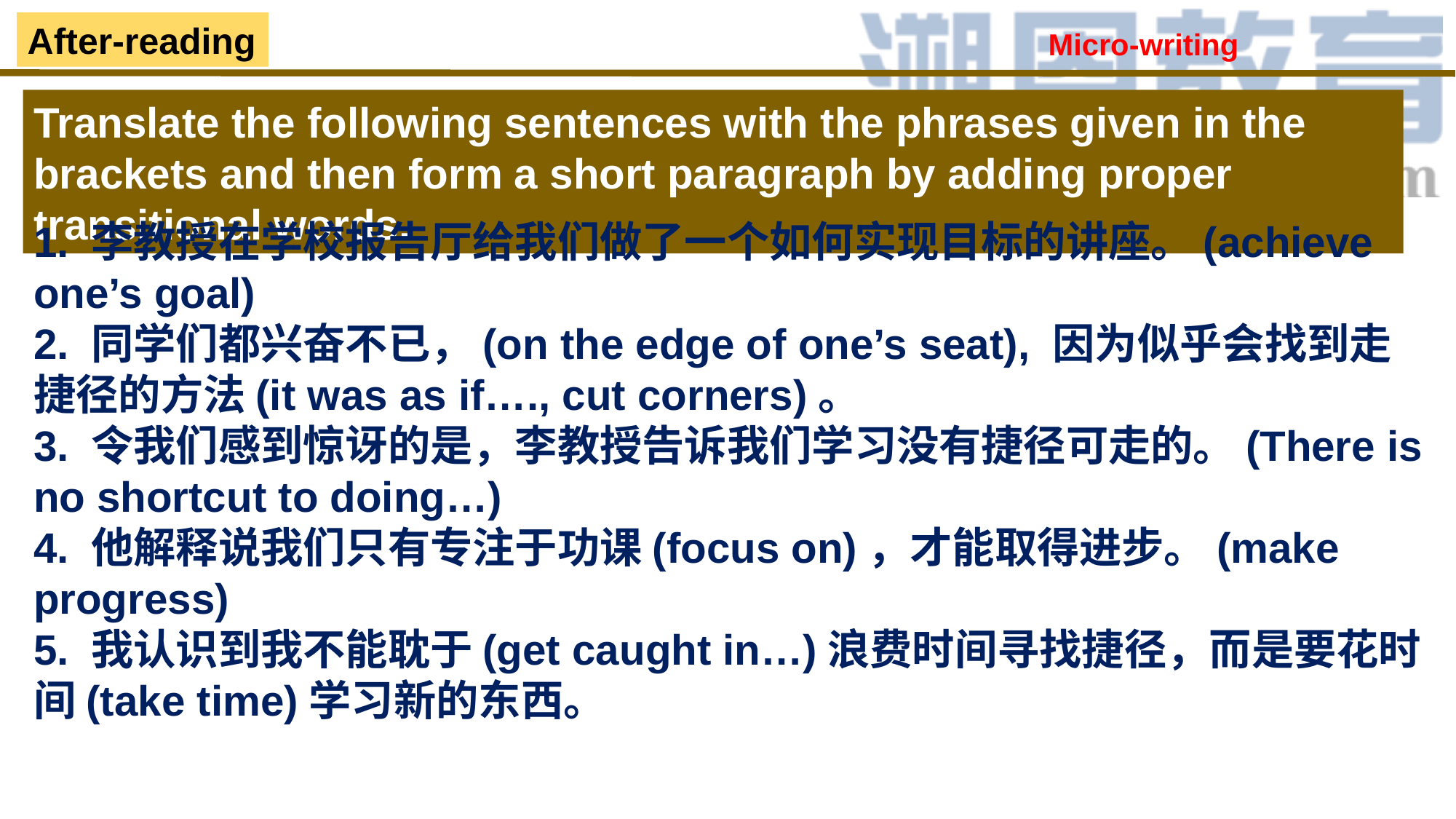

After-reading
Micro-writing
Translate the following sentences with the phrases given in the brackets and then form a short paragraph by adding proper transitional words.
1. 李教授在学校报告厅给我们做了一个如何实现目标的讲座。(achieve one’s goal)
2. 同学们都兴奋不已，(on the edge of one’s seat), 因为似乎会找到走捷径的方法(it was as if…., cut corners)。
3. 令我们感到惊讶的是，李教授告诉我们学习没有捷径可走的。(There is no shortcut to doing…)
4. 他解释说我们只有专注于功课(focus on)，才能取得进步。(make progress)
5. 我认识到我不能耽于(get caught in…)浪费时间寻找捷径，而是要花时间(take time)学习新的东西。